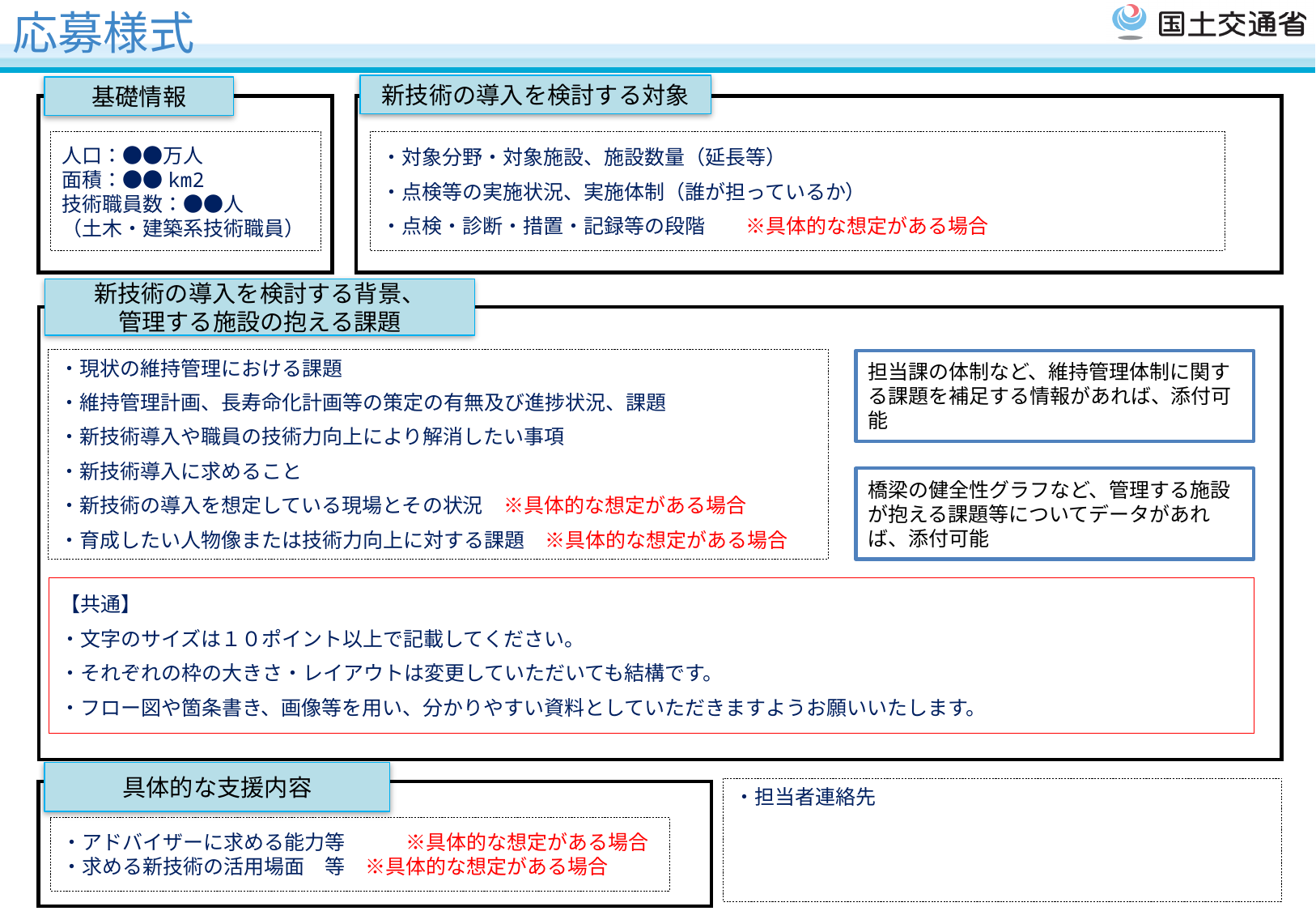

応募様式
新技術の導入を検討する対象
基礎情報

人口：●●万人
面積：●●km2
技術職員数：●●人
（土木・建築系技術職員）
・対象分野・対象施設、施設数量（延長等）
・点検等の実施状況、実施体制（誰が担っているか）
・点検・診断・措置・記録等の段階　　※具体的な想定がある場合
新技術の導入を検討する背景、
管理する施設の抱える課題

・現状の維持管理における課題
・維持管理計画、長寿命化計画等の策定の有無及び進捗状況、課題
・新技術導入や職員の技術力向上により解消したい事項
・新技術導入に求めること
・新技術の導入を想定している現場とその状況　※具体的な想定がある場合
・育成したい人物像または技術力向上に対する課題　※具体的な想定がある場合
担当課の体制など、維持管理体制に関する課題を補足する情報があれば、添付可能
橋梁の健全性グラフなど、管理する施設が抱える課題等についてデータがあれば、添付可能
【共通】
・文字のサイズは１０ポイント以上で記載してください。
・それぞれの枠の大きさ・レイアウトは変更していただいても結構です。
・フロー図や箇条書き、画像等を用い、分かりやすい資料としていただきますようお願いいたします。
具体的な支援内容
・担当者連絡先

・アドバイザーに求める能力等　　　※具体的な想定がある場合
・求める新技術の活用場面　等　※具体的な想定がある場合